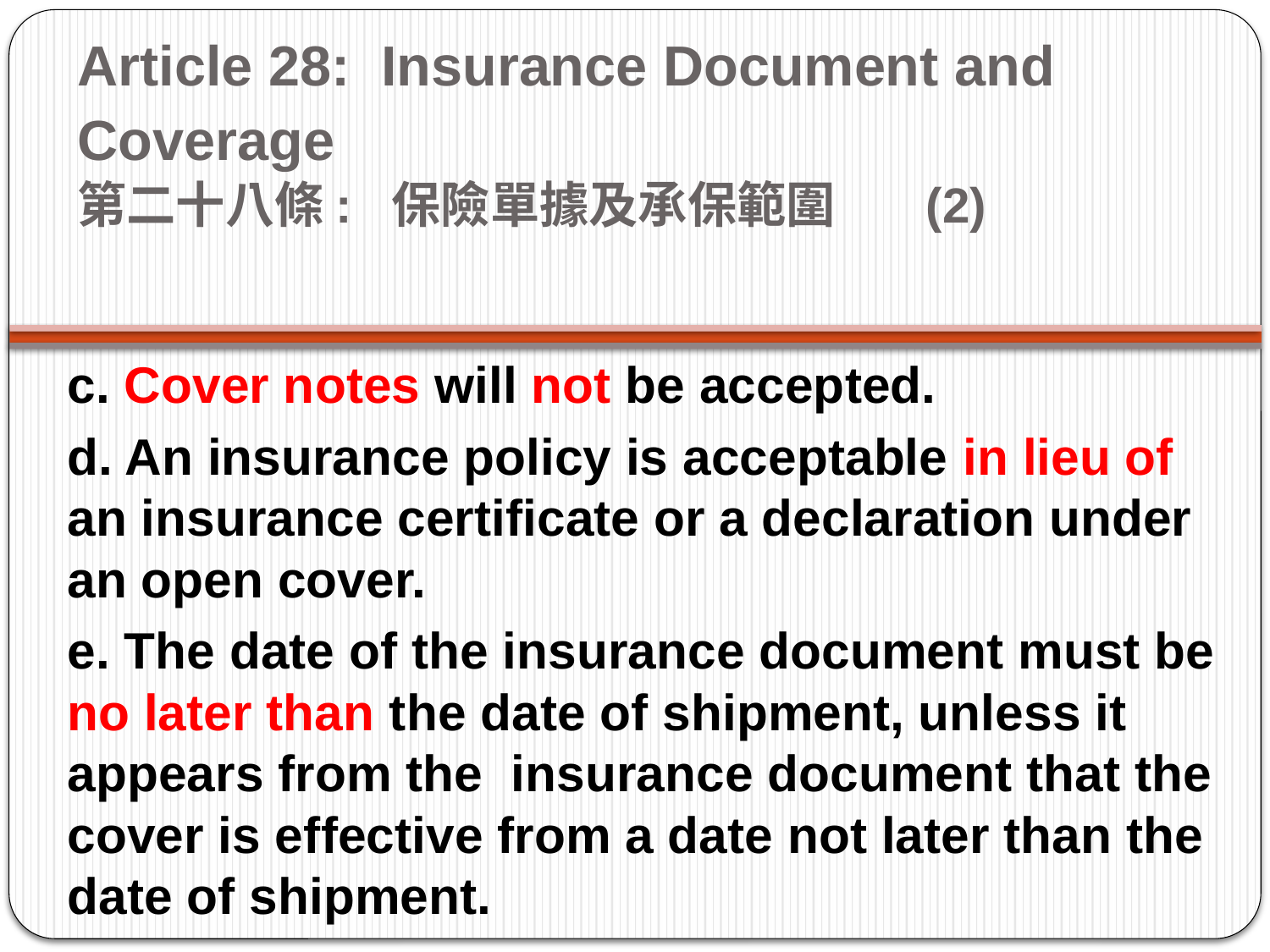

# Article 28:  Insurance Document and Coverage     第二十八條:  保險單據及承保範圍       (2)
c. Cover notes will not be accepted.
d. An insurance policy is acceptable in lieu of an insurance certificate or a declaration under an open cover.
e. The date of the insurance document must be no later than the date of shipment, unless it appears from the  insurance document that the cover is effective from a date not later than the date of shipment.